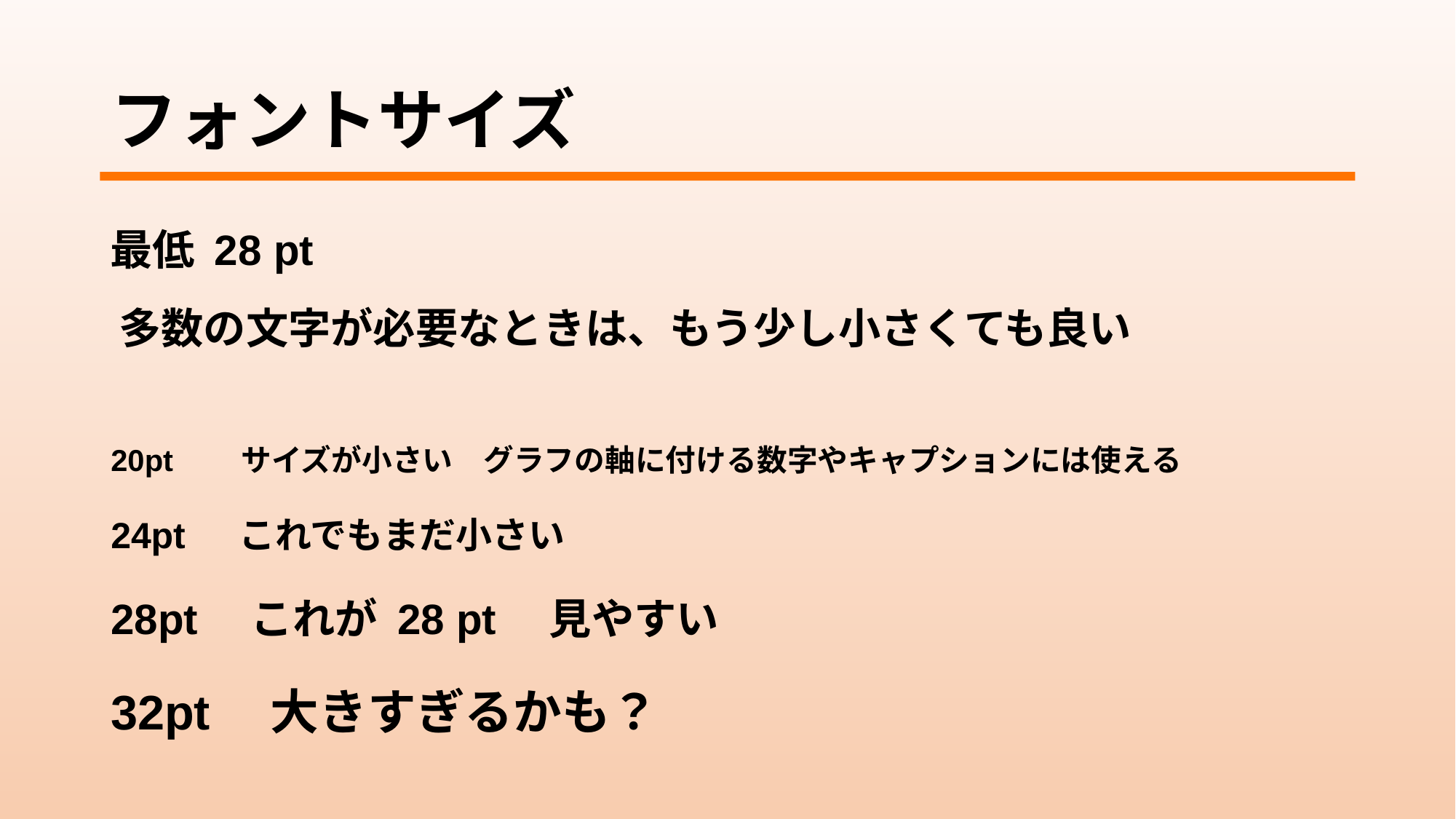

# フォントサイズ
最低 28 pt
多数の文字が必要なときは、もう少し小さくても良い
20pt　　サイズが小さい　グラフの軸に付ける数字やキャプションには使える
24pt　 これでもまだ小さい
28pt　これが 28 pt　見やすい
32pt　大きすぎるかも？